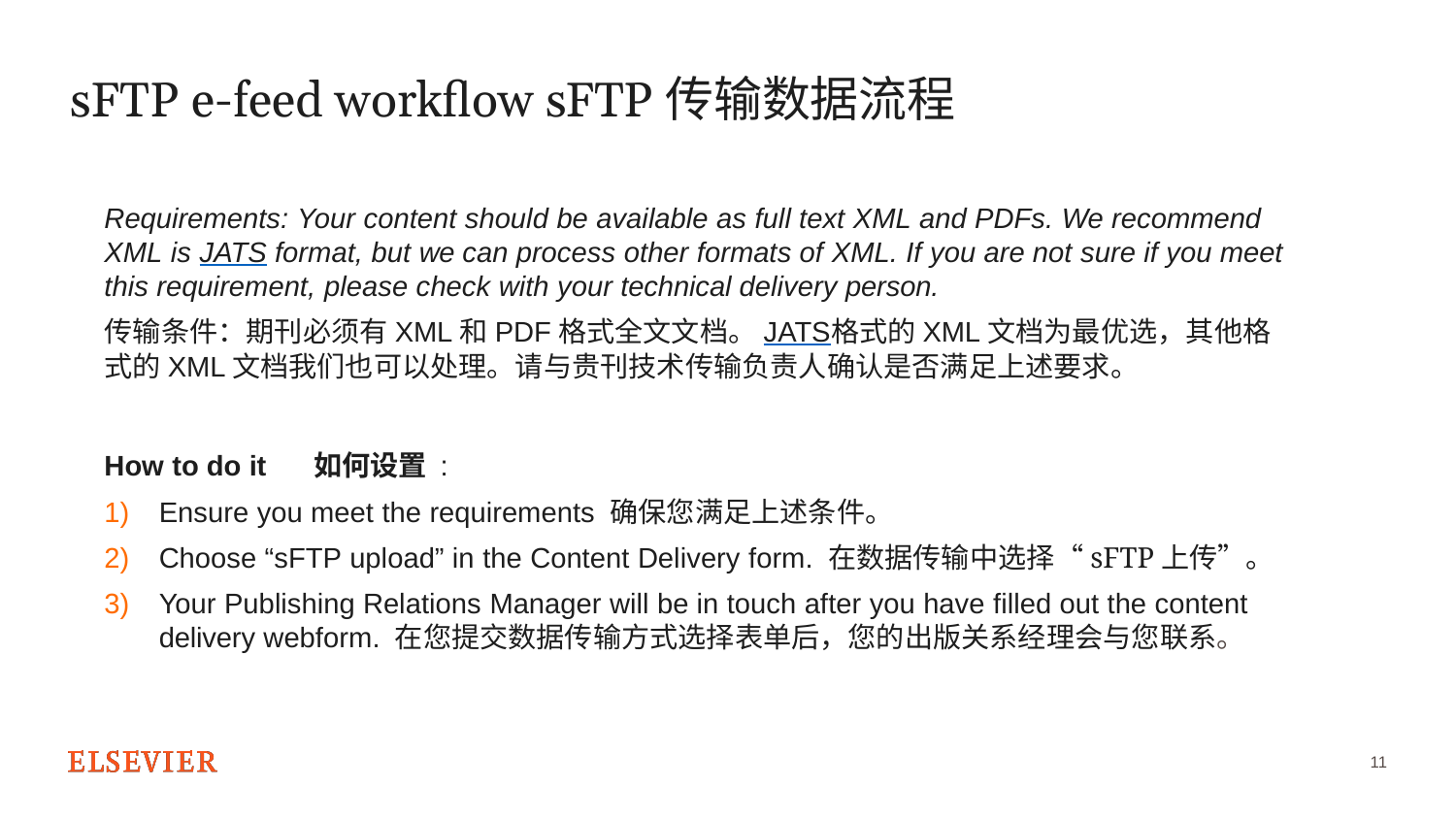

# sFTP e-feed workflow sFTP传输数据流程
Requirements: Your content should be available as full text XML and PDFs. We recommend XML is JATS format, but we can process other formats of XML. If you are not sure if you meet this requirement, please check with your technical delivery person.
传输条件：期刊必须有XML和PDF格式全文文档。JATS格式的XML文档为最优选，其他格式的XML文档我们也可以处理。请与贵刊技术传输负责人确认是否满足上述要求。

How to do it	如何设置 :
Ensure you meet the requirements 确保您满足上述条件。
Choose “sFTP upload” in the Content Delivery form. 在数据传输中选择“sFTP上传”。
Your Publishing Relations Manager will be in touch after you have filled out the content delivery webform. 在您提交数据传输方式选择表单后，您的出版关系经理会与您联系。
11